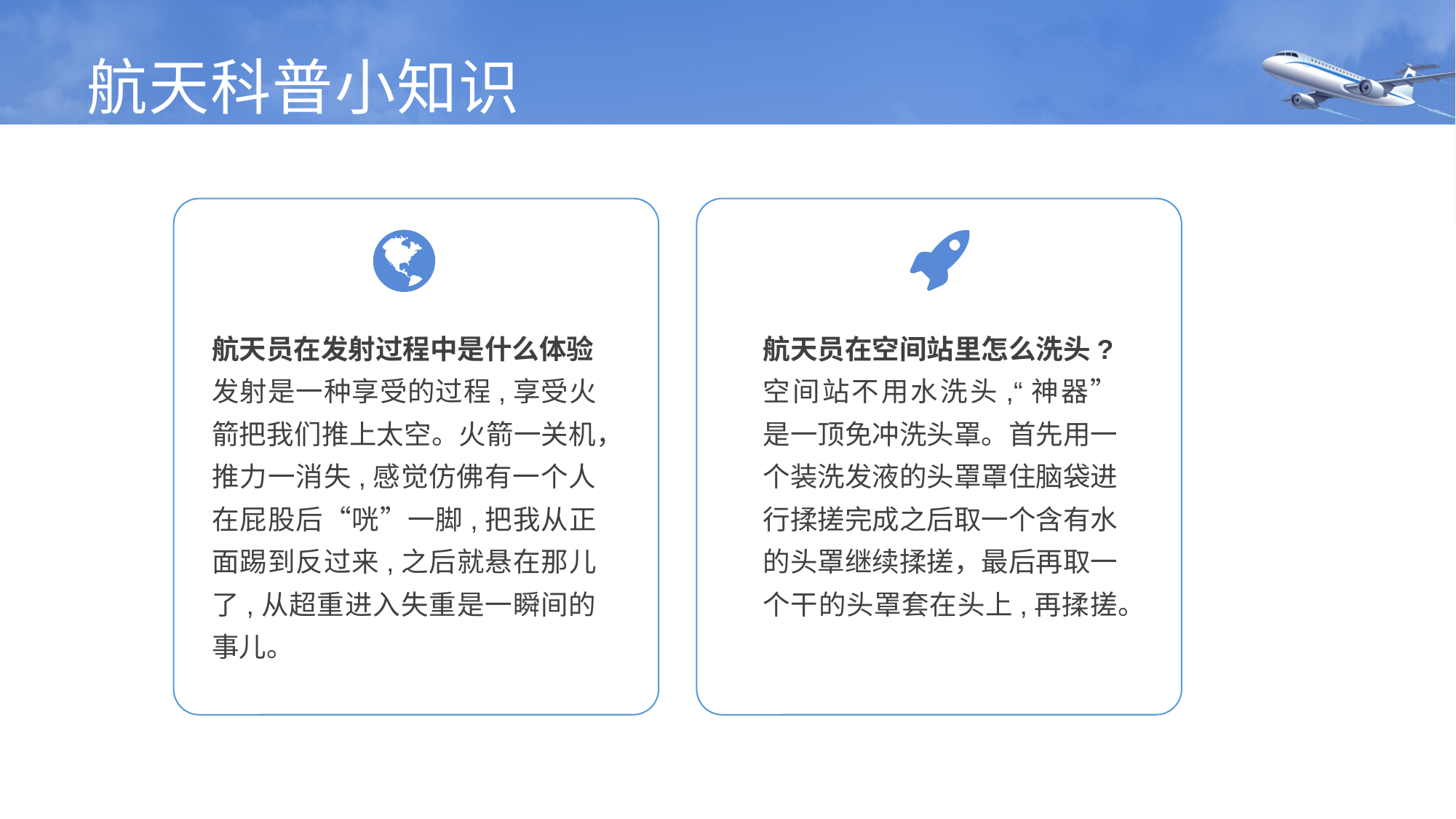

# 航天科普小知识

航天员在发射过程中是什么体验
发射是一种享受的过程,享受火箭把我们推上太空。火箭一关机，推力一消失,感觉仿佛有一个人在屁股后“咣”一脚,把我从正面踢到反过来,之后就悬在那儿了,从超重进入失重是一瞬间的事儿。
航天员在空间站里怎么洗头?
空间站不用水洗头,“神器”是一顶免冲洗头罩。首先用一个装洗发液的头罩罩住脑袋进行揉搓完成之后取一个含有水的头罩继续揉搓，最后再取一个干的头罩套在头上,再揉搓。